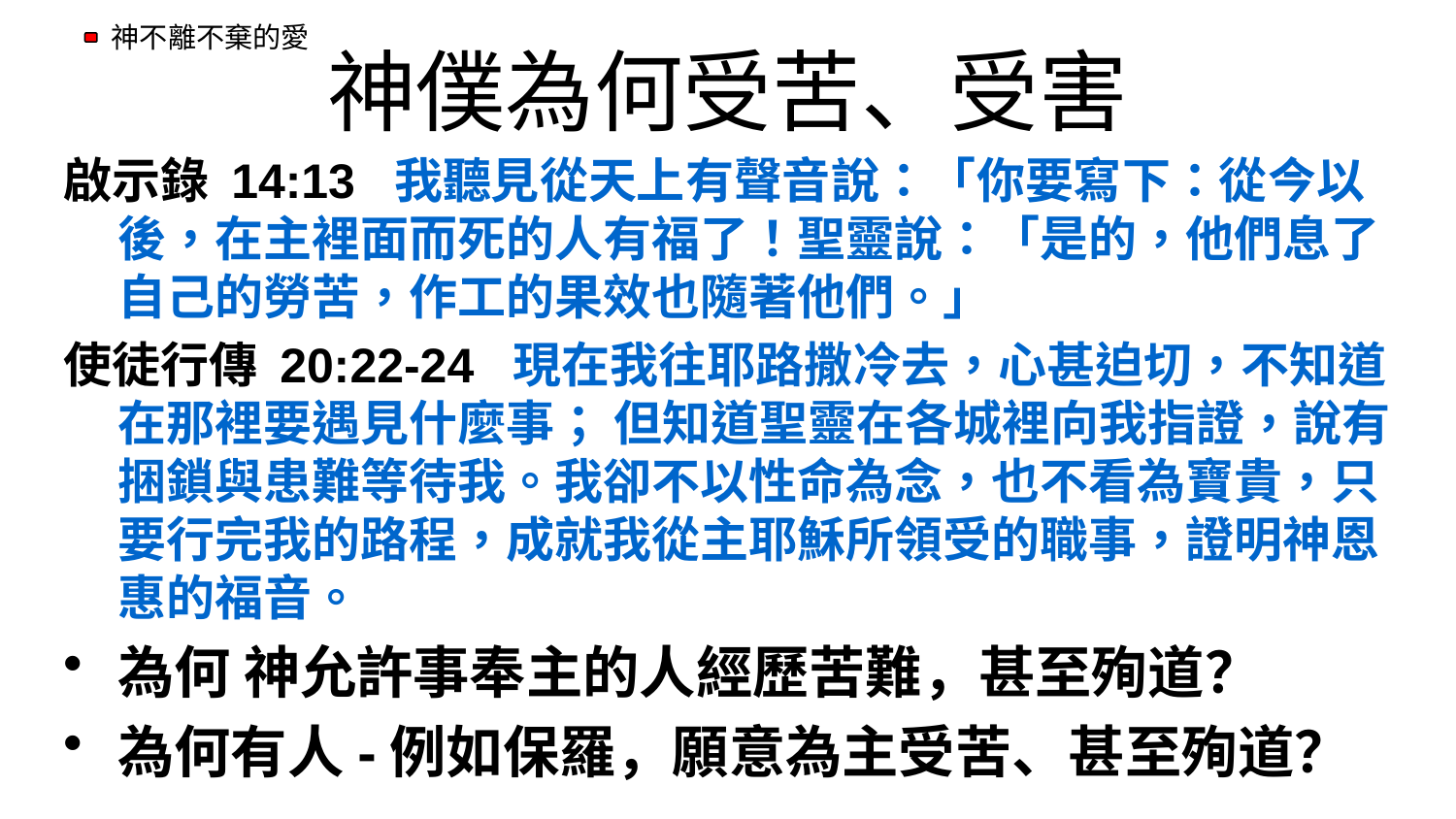

# 神僕為何受苦、受害
啟示錄 14:13  我聽見從天上有聲音說：「你要寫下：從今以後，在主裡面而死的人有福了！聖靈說：「是的，他們息了自己的勞苦，作工的果效也隨著他們。」
使徒行傳 20:22-24  現在我往耶路撒冷去，心甚迫切，不知道在那裡要遇見什麼事； 但知道聖靈在各城裡向我指證，說有捆鎖與患難等待我。我卻不以性命為念，也不看為寶貴，只要行完我的路程，成就我從主耶穌所領受的職事，證明神恩惠的福音。
為何 神允許事奉主的人經歷苦難，甚至殉道？
為何有人-例如保羅，願意為主受苦、甚至殉道？